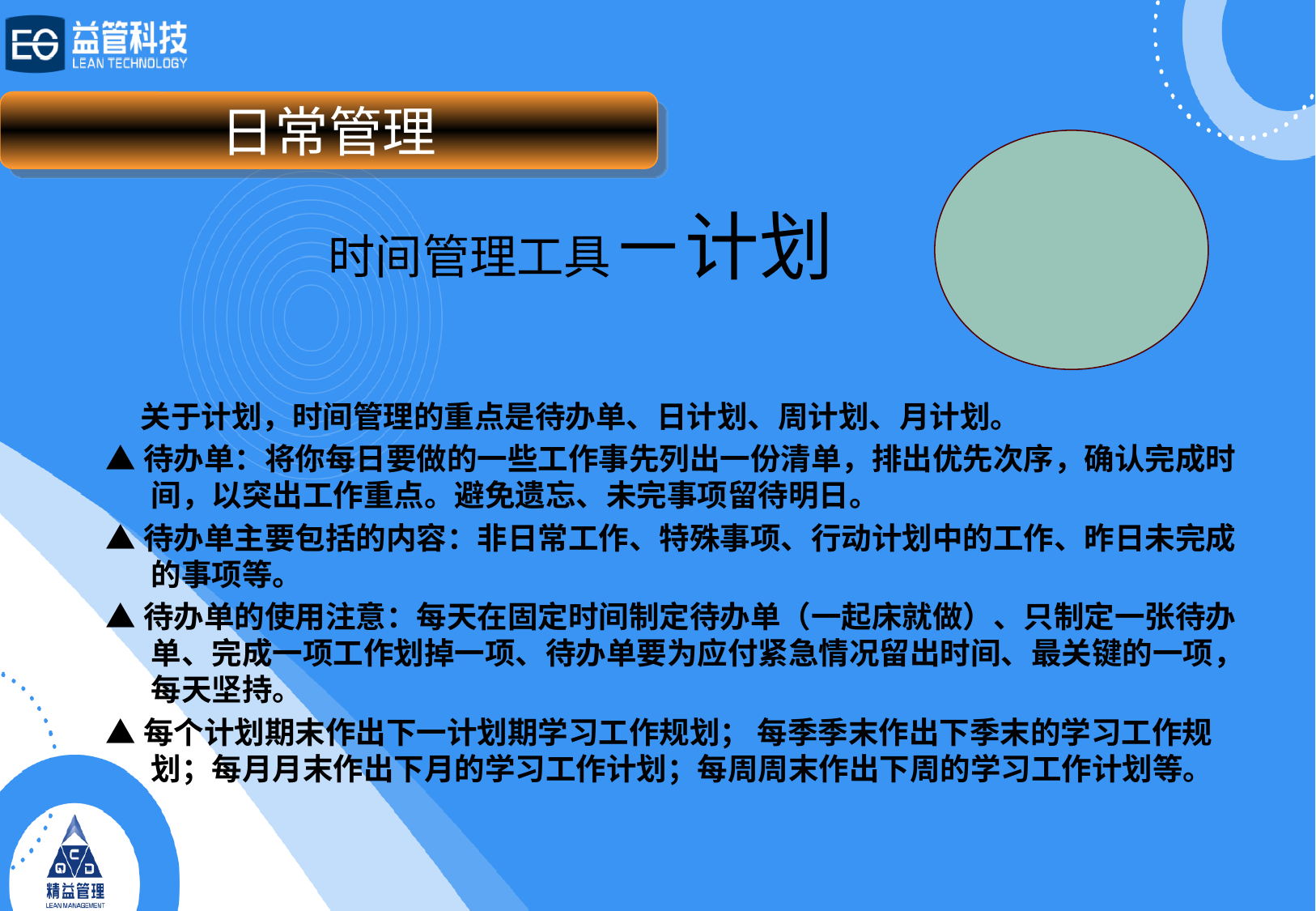

日常管理

# 时间管理工具－计划
    关于计划，时间管理的重点是待办单、日计划、周计划、月计划。
▲待办单：将你每日要做的一些工作事先列出一份清单，排出优先次序，确认完成时间，以突出工作重点。避免遗忘、未完事项留待明日。
▲待办单主要包括的内容：非日常工作、特殊事项、行动计划中的工作、昨日未完成的事项等。
▲待办单的使用注意：每天在固定时间制定待办单（一起床就做）、只制定一张待办单、完成一项工作划掉一项、待办单要为应付紧急情况留出时间、最关键的一项，每天坚持。
▲每个计划期末作出下一计划期学习工作规划； 每季季末作出下季末的学习工作规划；每月月末作出下月的学习工作计划；每周周末作出下周的学习工作计划等。